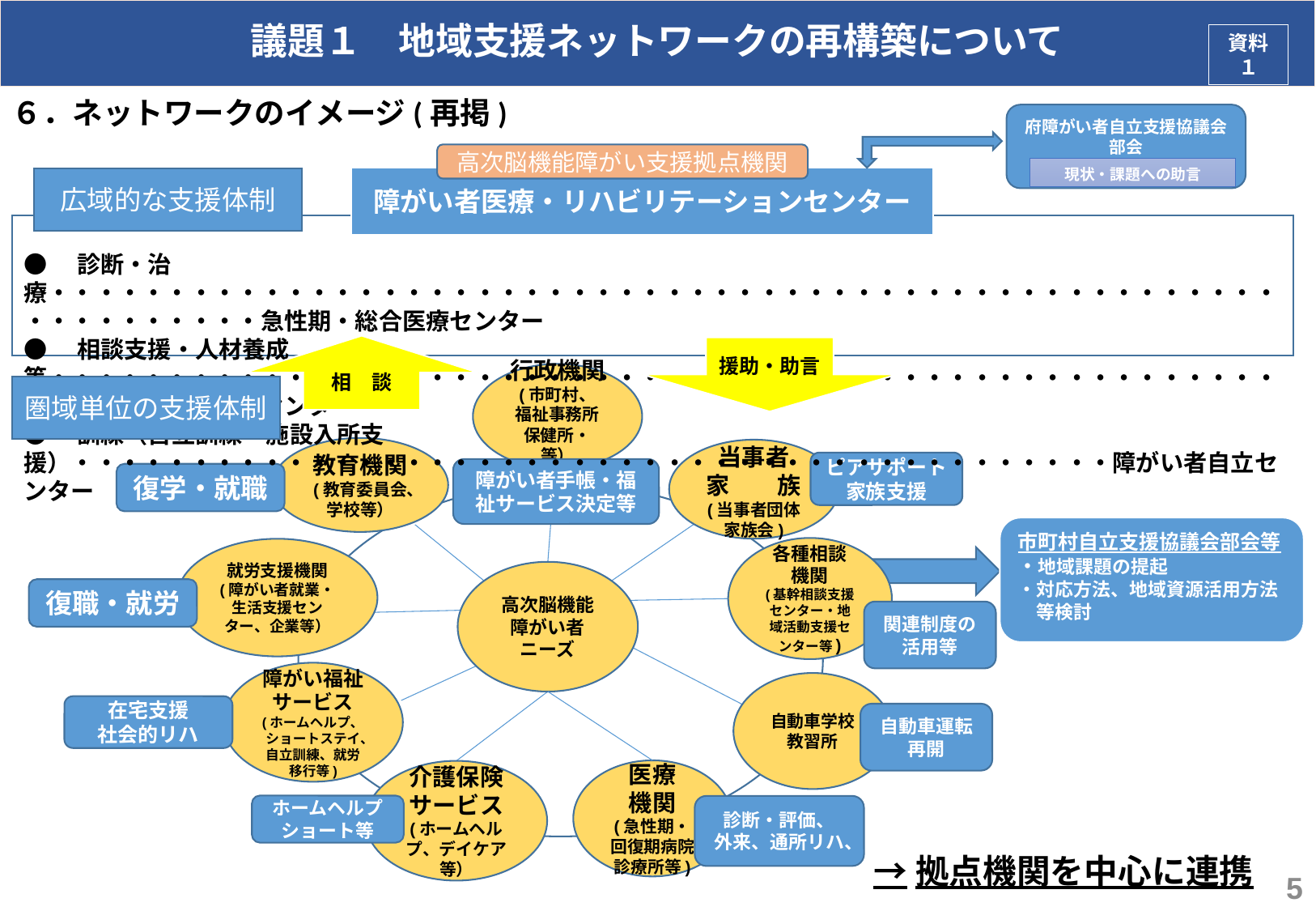

# 議題１　地域支援ネットワークの再構築について
資料１
６．ネットワークのイメージ(再掲)

府障がい者自立支援協議会
部会

高次脳機能障がい支援拠点機関
現状・課題への助言

障がい者医療・リハビリテーションセンター
広域的な支援体制

●　診断・治療・・・・・・・・・・・・・・・・・・・・・・・・・・・・・・・・・・・・・・・・・・・・・・・・・・・・・・・・・・・・・・急性期・総合医療センター
●　相談支援・人材養成等・・・・・・・・・・・・・・・・・・・・・・・・・・・・・・・・・・・・・・・・・・・・・・・・・・・・障がい者自立相談支援センター
●　訓練（自立訓練・施設入所支援）・・・・・・・・・・・・・・・・・・・・・・・・・・・・・・・・・・・・・・・・・・・・障がい者自立センター
相　談
援助・助言

行政機関
(市町村、
福祉事務所
保健所・等）

圏域単位の支援体制
教育機関
(教育委員会、学校等）

当事者
家　　族
(当事者団体
家族会)

ピアサポート
家族支援
障がい者手帳・福祉サービス決定等
復学・就職

市町村自立支援協議会部会等
・地域課題の提起
・対応方法、地域資源活用方法
　等検討
各種相談機関
(基幹相談支援センター・地域活動支援センター等)
就労支援機関
(障がい者就業・生活支援センター、企業等）

高次脳機能障がい者
ニーズ
復職・就労
関連制度の
活用等
障がい福祉サービス
(ホームヘルプ、ショートステイ、自立訓練、就労移行等)
自動車学校
教習所
在宅支援
社会的リハ
自動車運転再開
医療
機関
(急性期・回復期病院、診療所等)

介護保険サービス
(ホームヘルプ、デイケア等）

ホームヘルプショート等
診断・評価、
外来、通所リハ、
→拠点機関を中心に連携
5